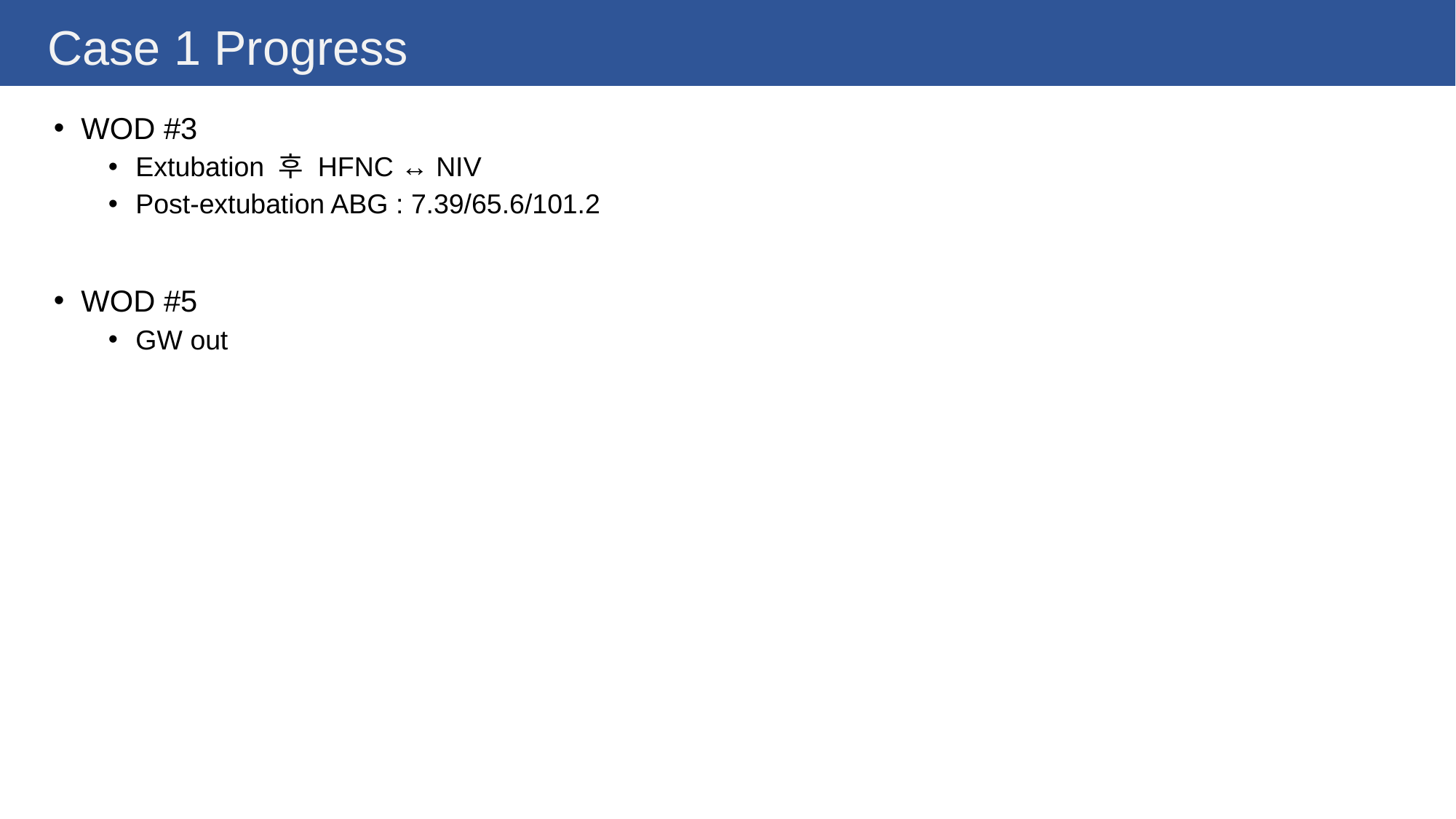

# Case 1 Progress
WOD #3
Extubation 후 HFNC ↔ NIV
Post-extubation ABG : 7.39/65.6/101.2

WOD #5
GW out